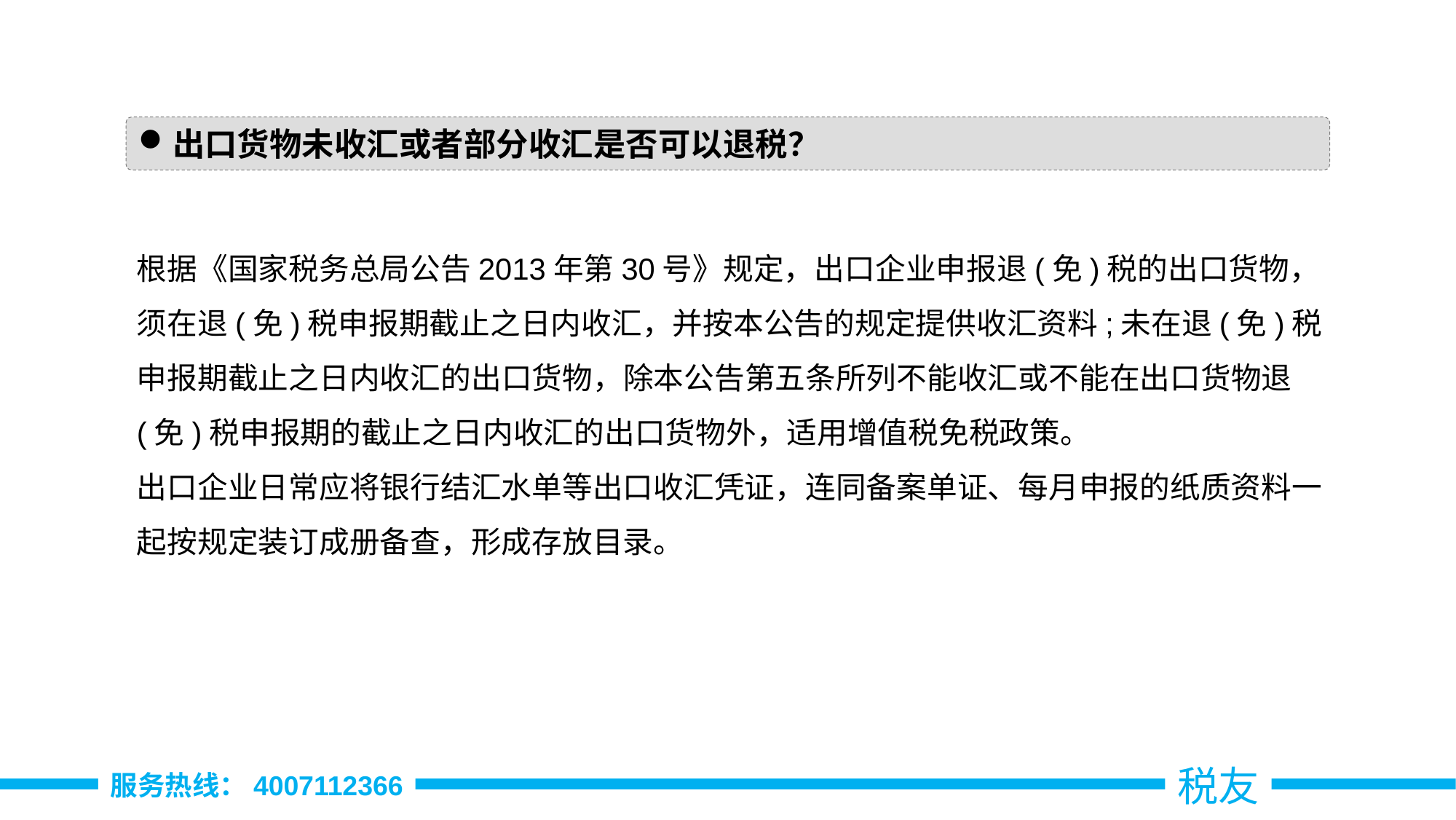

出口货物未收汇或者部分收汇是否可以退税？
根据《国家税务总局公告2013年第30号》规定，出口企业申报退(免)税的出口货物，须在退(免)税申报期截止之日内收汇，并按本公告的规定提供收汇资料;未在退(免)税申报期截止之日内收汇的出口货物，除本公告第五条所列不能收汇或不能在出口货物退(免)税申报期的截止之日内收汇的出口货物外，适用增值税免税政策。
出口企业日常应将银行结汇水单等出口收汇凭证，连同备案单证、每月申报的纸质资料一起按规定装订成册备查，形成存放目录。